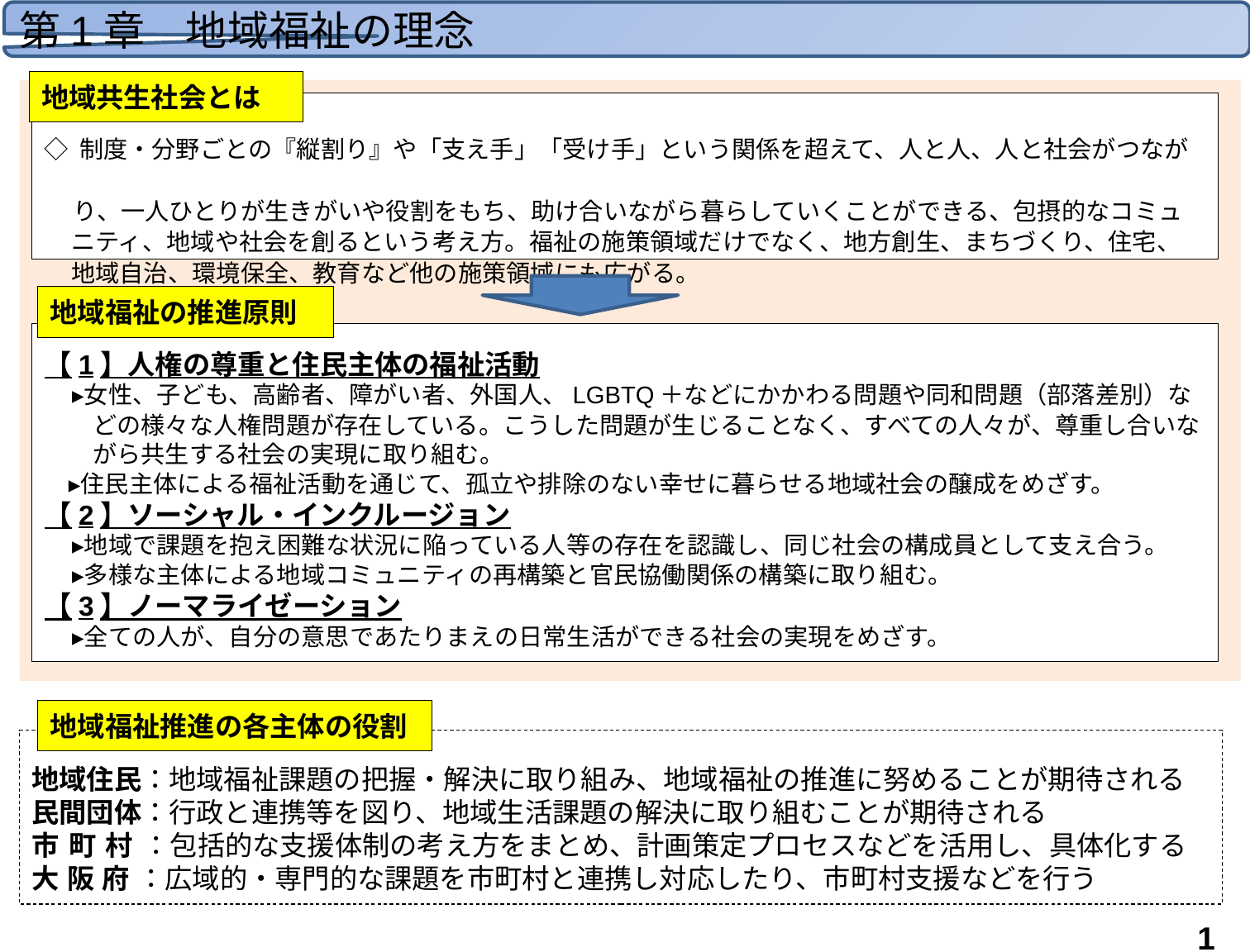

第1章　地域福祉の理念
地域共生社会とは

◇ 制度・分野ごとの『縦割り』や「支え手」「受け手」という関係を超えて、人と人、人と社会がつなが
　 り、一人ひとりが生きがいや役割をもち、助け合いながら暮らしていくことができる、包摂的なコミュ
    ニティ、地域や社会を創るという考え方。福祉の施策領域だけでなく、地方創生、まちづくり、住宅、
    地域自治、環境保全、教育など他の施策領域にも広がる。

地域福祉の推進原則

【1】人権の尊重と住民主体の福祉活動
　▸女性、子ども、高齢者、障がい者、外国人、LGBTQ＋などにかかわる問題や同和問題（部落差別）な
　　どの様々な人権問題が存在している。こうした問題が生じることなく、すべての人々が、尊重し合いな
　　がら共生する社会の実現に取り組む。
　▸住民主体による福祉活動を通じて、孤立や排除のない幸せに暮らせる地域社会の醸成をめざす。
【2】ソーシャル・インクルージョン
　▸地域で課題を抱え困難な状況に陥っている人等の存在を認識し、同じ社会の構成員として支え合う。
　▸多様な主体による地域コミュニティの再構築と官民協働関係の構築に取り組む。
【3】ノーマライゼーション
　▸全ての人が、自分の意思であたりまえの日常生活ができる社会の実現をめざす。

地域福祉推進の各主体の役割

地域住民：地域福祉課題の把握・解決に取り組み、地域福祉の推進に努めることが期待される
民間団体：行政と連携等を図り、地域生活課題の解決に取り組むことが期待される
市町村：包括的な支援体制の考え方をまとめ、計画策定プロセスなどを活用し、具体化する
大阪府：広域的・専門的な課題を市町村と連携し対応したり、市町村支援などを行う
1